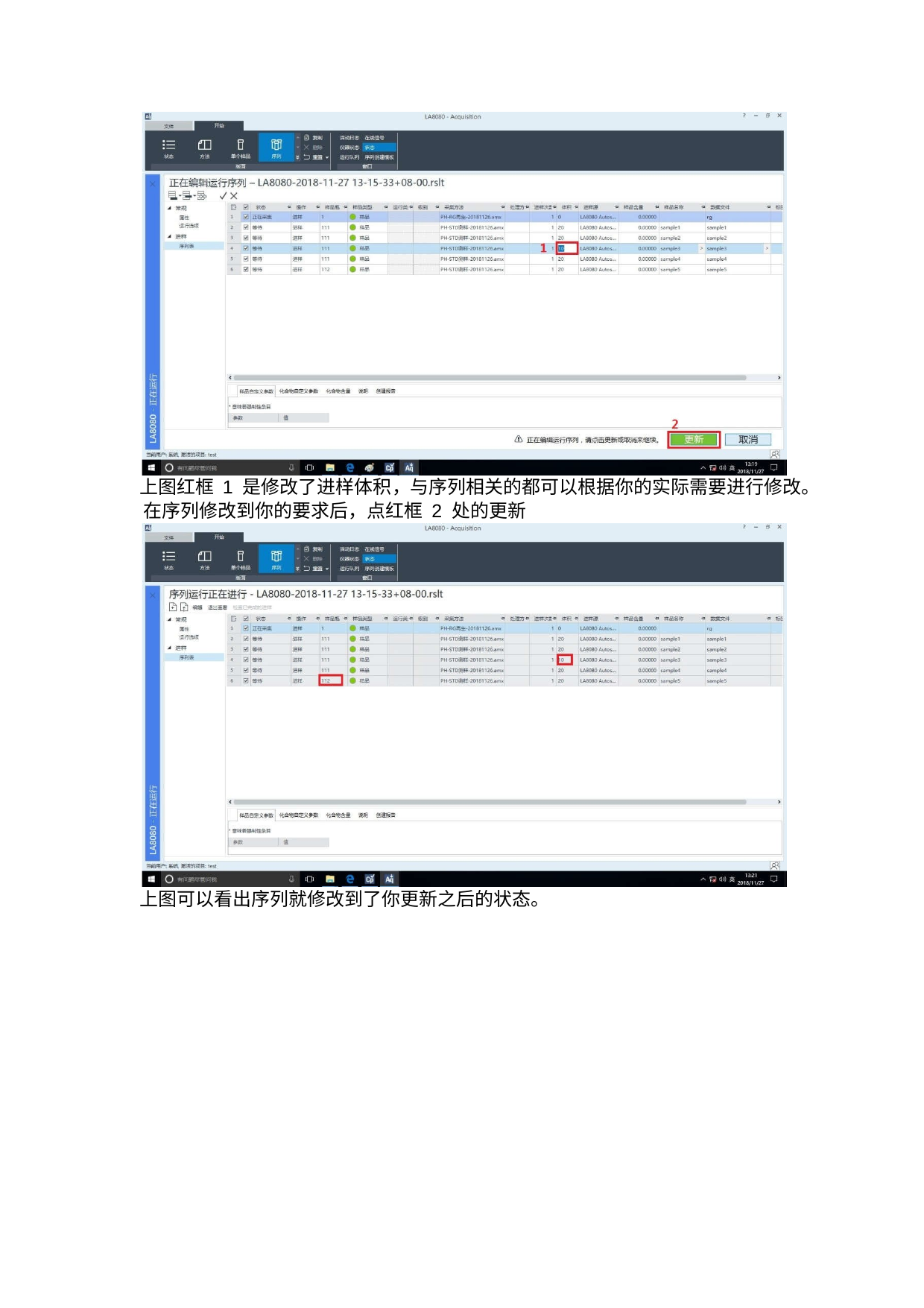

上图红框 1 是修改了进样体积，与序列相关的都可以根据你的实际需要进行修改。 在序列修改到你的要求后，点红框 2 处的更新

上图可以看出序列就修改到了你更新之后的状态。